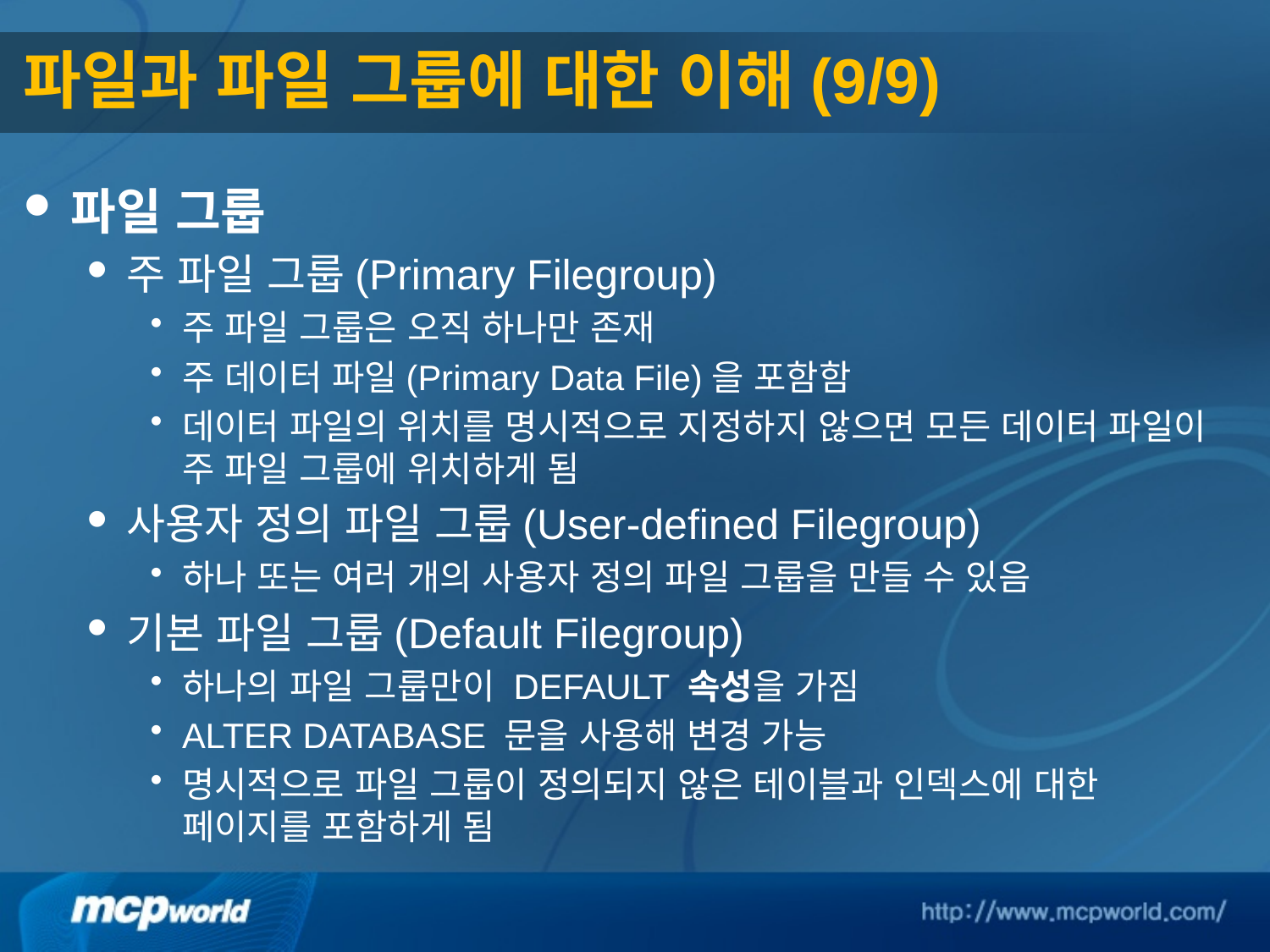

# 파일과 파일 그룹에 대한 이해(9/9)
파일 그룹
주 파일 그룹(Primary Filegroup)
주 파일 그룹은 오직 하나만 존재
주 데이터 파일(Primary Data File)을 포함함
데이터 파일의 위치를 명시적으로 지정하지 않으면 모든 데이터 파일이 주 파일 그룹에 위치하게 됨
사용자 정의 파일 그룹(User-defined Filegroup)
하나 또는 여러 개의 사용자 정의 파일 그룹을 만들 수 있음
기본 파일 그룹(Default Filegroup)
하나의 파일 그룹만이 DEFAULT 속성을 가짐
ALTER DATABASE 문을 사용해 변경 가능
명시적으로 파일 그룹이 정의되지 않은 테이블과 인덱스에 대한 페이지를 포함하게 됨